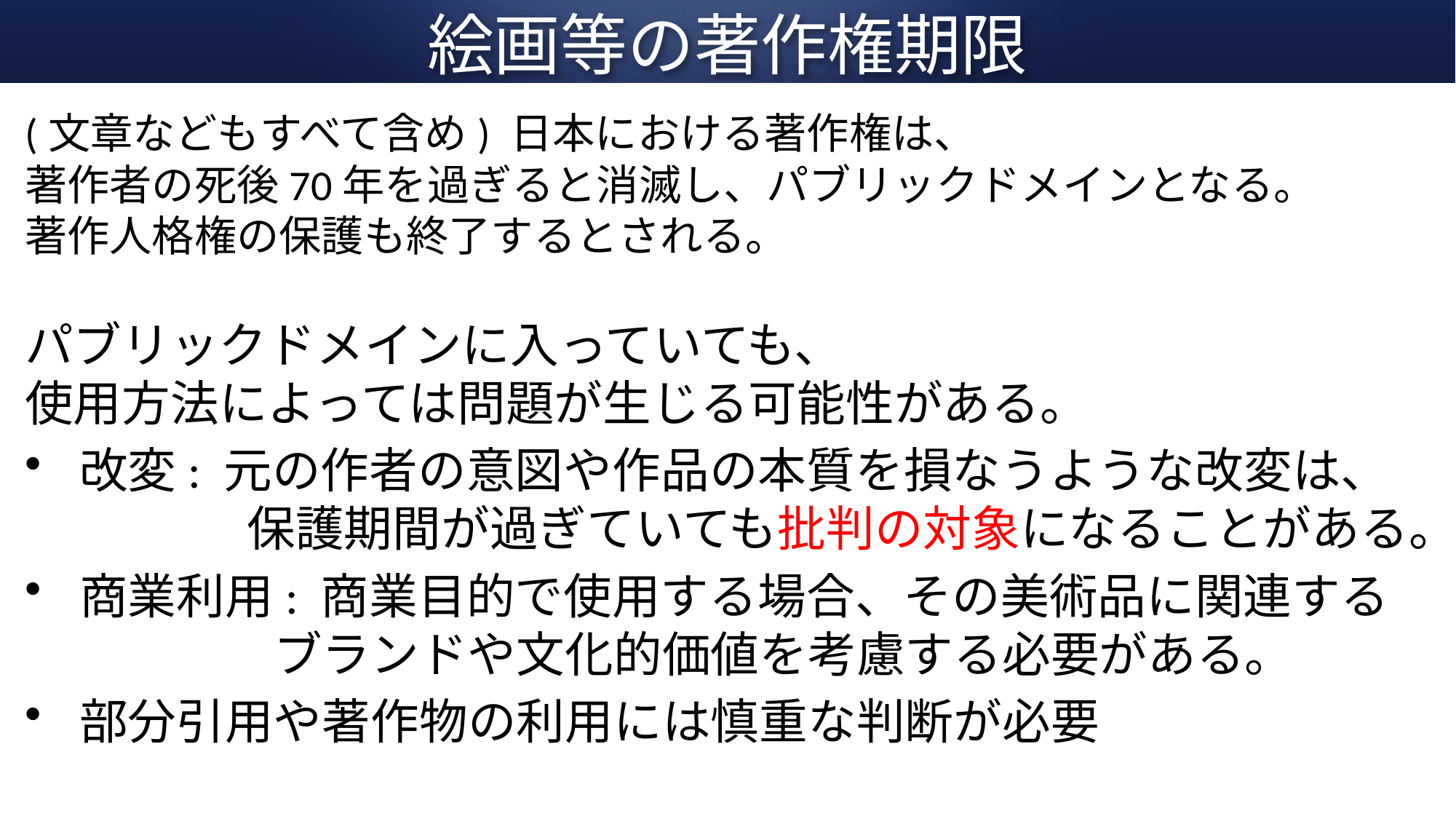

# 絵画等の著作権期限
(文章などもすべて含め) 日本における著作権は、
著作者の死後70年を過ぎると消滅し、パブリックドメインとなる。
著作人格権の保護も終了するとされる。

パブリックドメインに入っていても、
使用方法によっては問題が生じる可能性がある。
改変: 元の作者の意図や作品の本質を損なうような改変は、
　　　  保護期間が過ぎていても批判の対象になることがある。
商業利用: 商業目的で使用する場合、その美術品に関連する
　　　　ブランドや文化的価値を考慮する必要がある。
部分引用や著作物の利用には慎重な判断が必要